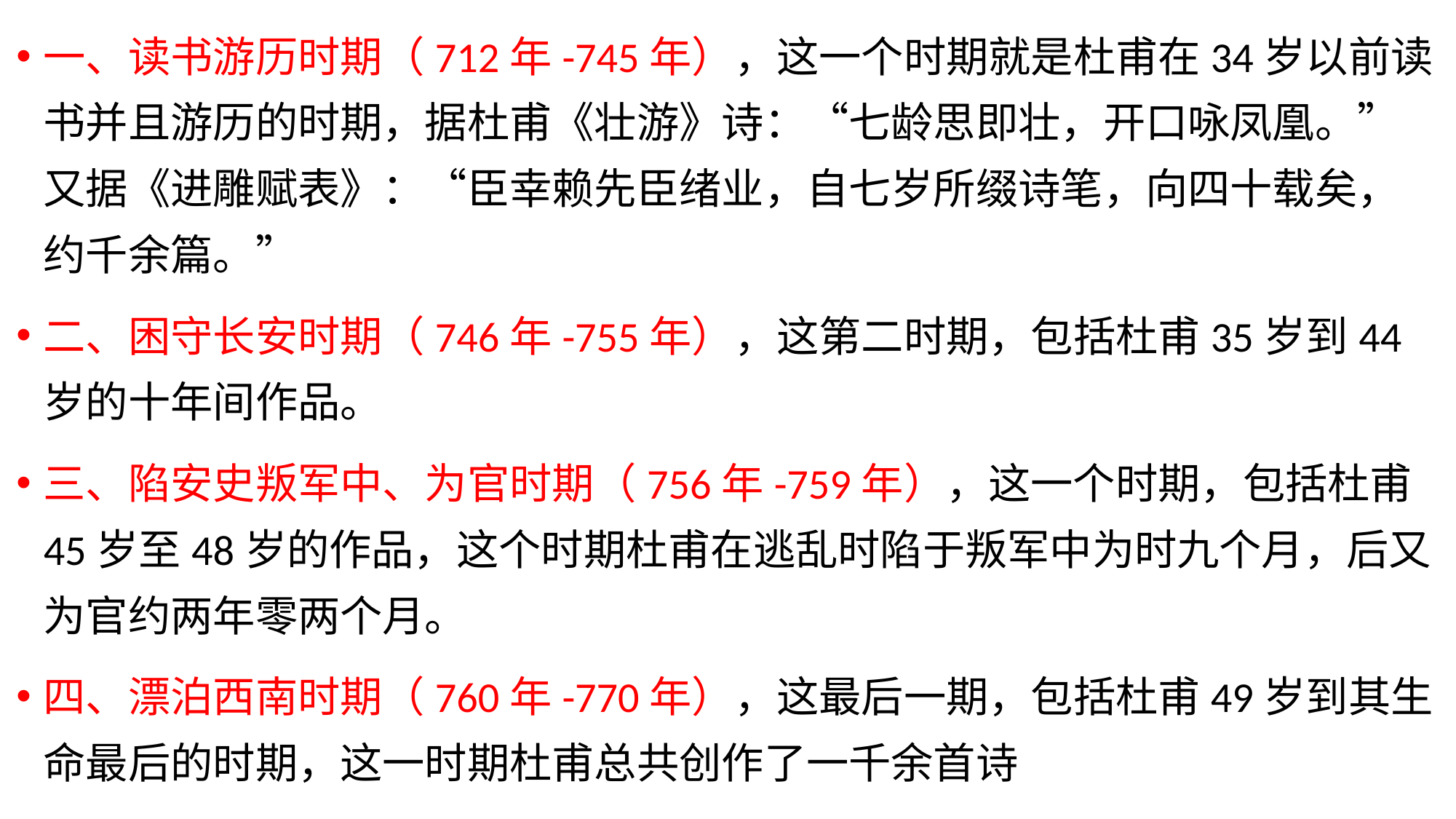

一、读书游历时期（712年-745年），这一个时期就是杜甫在34岁以前读书并且游历的时期，据杜甫《壮游》诗：“七龄思即壮，开口咏凤凰。”又据《进雕赋表》：“臣幸赖先臣绪业，自七岁所缀诗笔，向四十载矣，约千余篇。”
二、困守长安时期（746年-755年），这第二时期，包括杜甫35岁到44岁的十年间作品。
三、陷安史叛军中、为官时期（756年-759年），这一个时期，包括杜甫45岁至48岁的作品，这个时期杜甫在逃乱时陷于叛军中为时九个月，后又为官约两年零两个月。
四、漂泊西南时期（760年-770年），这最后一期，包括杜甫49岁到其生命最后的时期，这一时期杜甫总共创作了一千余首诗